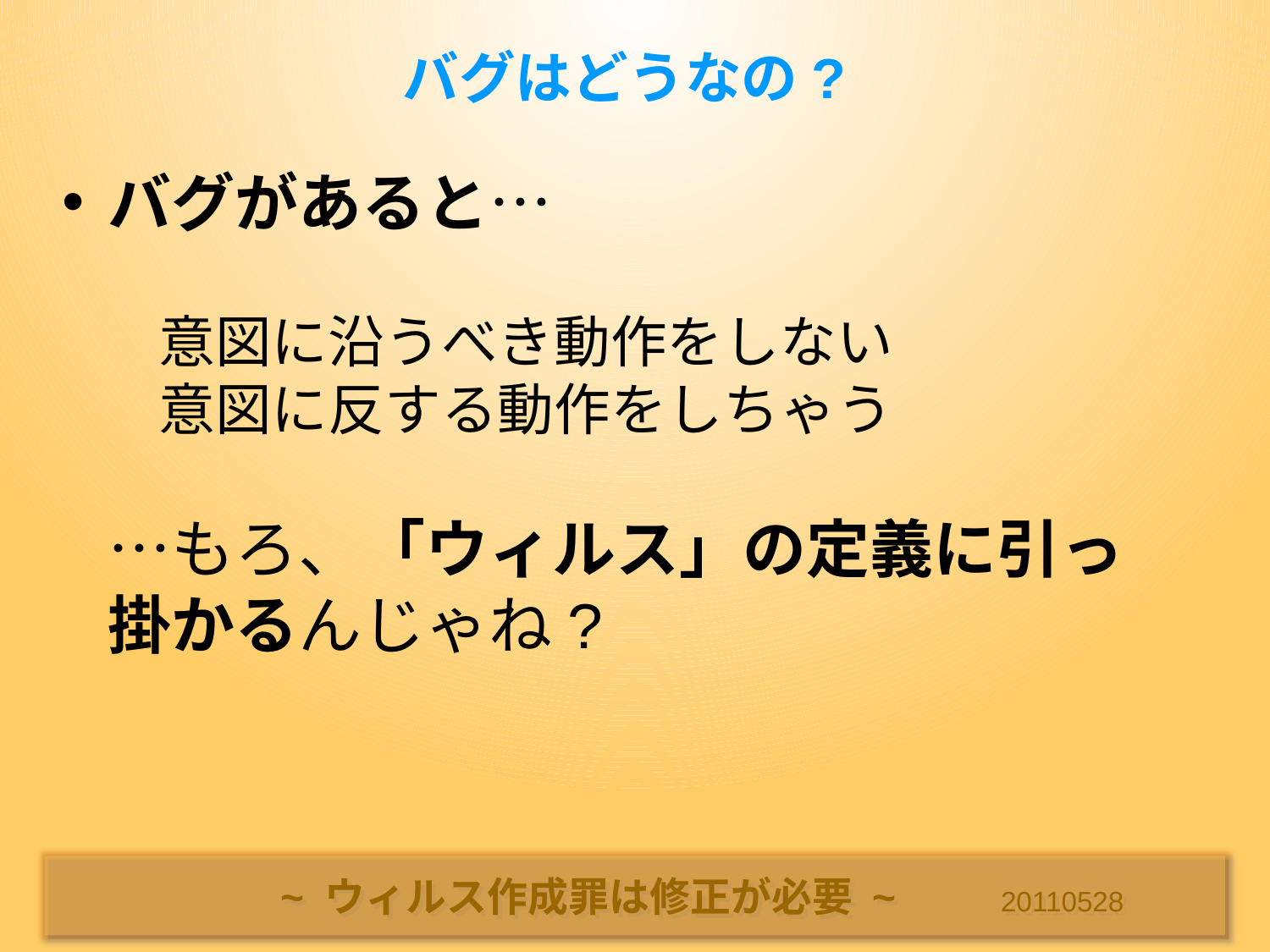

# バグはどうなの?
バグがあると…
    意図に沿うべき動作をしない
    意図に反する動作をしちゃう
…もろ、「ウィルス」の定義に引っ掛かるんじゃね?